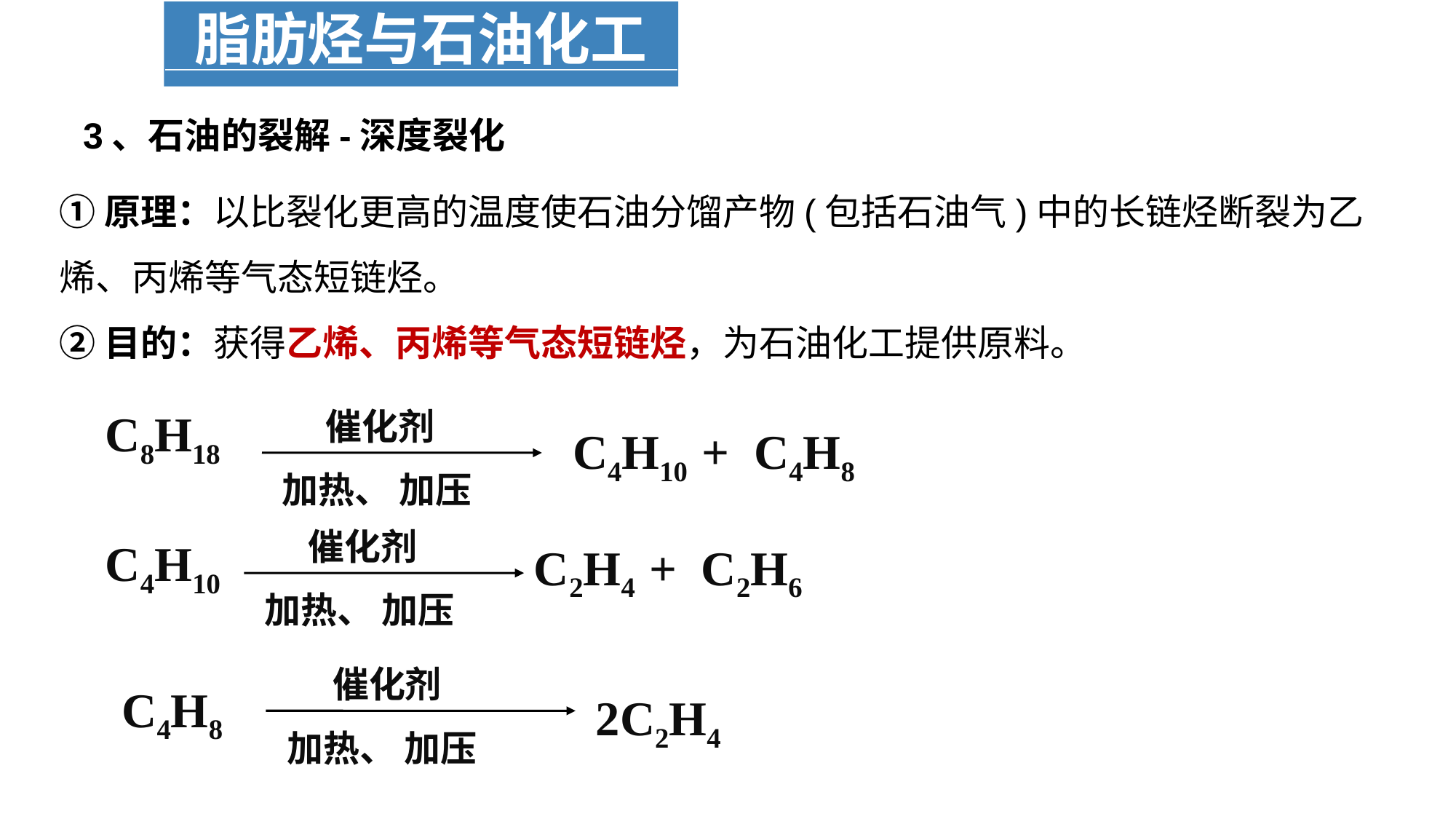

脂肪烃与石油化工
3、石油的裂解-深度裂化
①原理：以比裂化更高的温度使石油分馏产物(包括石油气)中的长链烃断裂为乙烯、丙烯等气态短链烃。
②目的：获得乙烯、丙烯等气态短链烃，为石油化工提供原料。
C8H18
  催化剂

加热、 加压
C4H10  +  C4H8
  催化剂

加热、 加压
C4H10
C2H4  +  C2H6
  催化剂

加热、 加压
C4H8
2C2H4